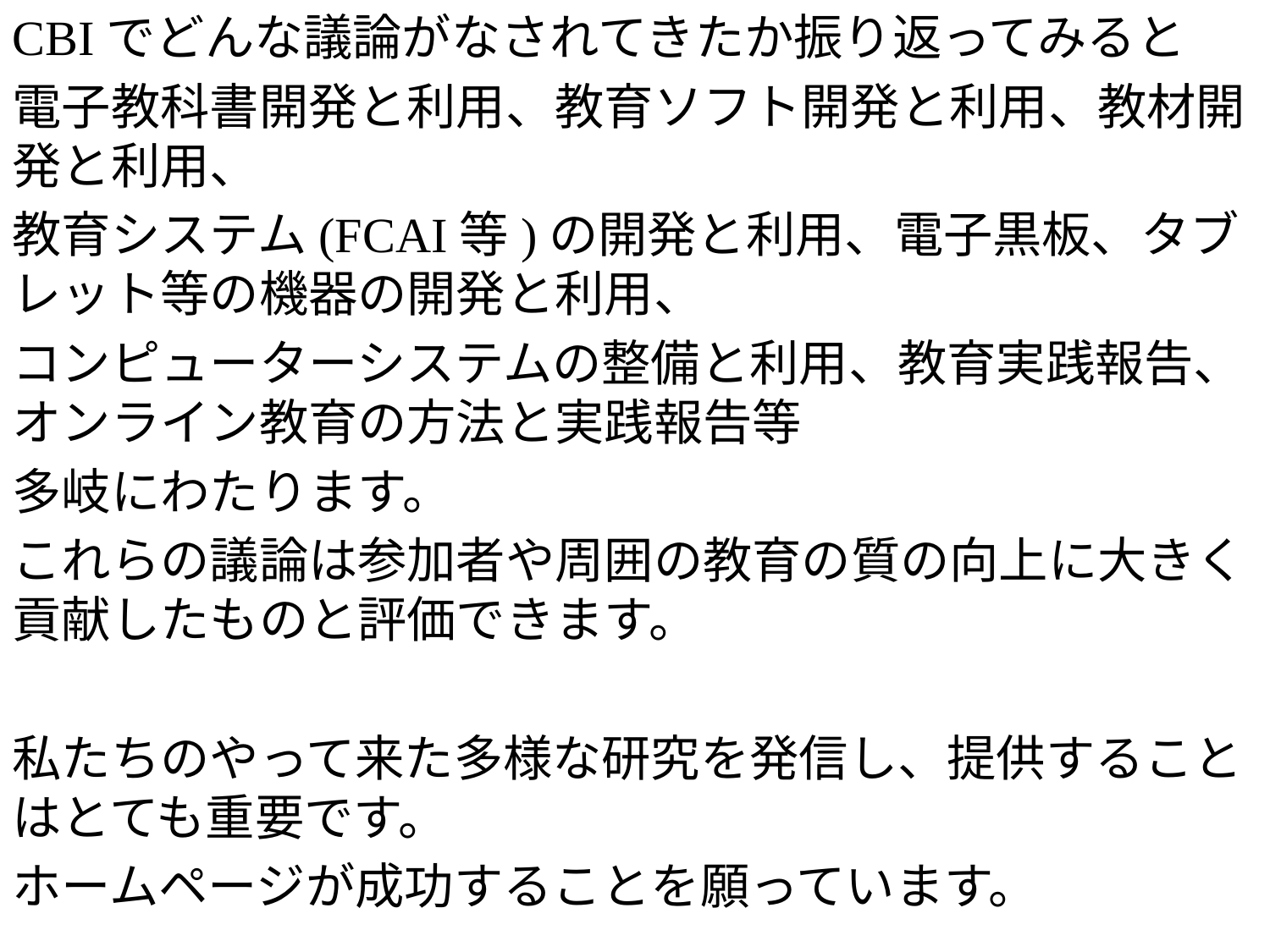

CBIでどんな議論がなされてきたか振り返ってみると
電子教科書開発と利用、教育ソフト開発と利用、教材開発と利用、
教育システム(FCAI等)の開発と利用、電子黒板、タブレット等の機器の開発と利用、
コンピューターシステムの整備と利用、教育実践報告、オンライン教育の方法と実践報告等
多岐にわたります。
これらの議論は参加者や周囲の教育の質の向上に大きく貢献したものと評価できます。

私たちのやって来た多様な研究を発信し、提供することはとても重要です。
ホームページが成功することを願っています。